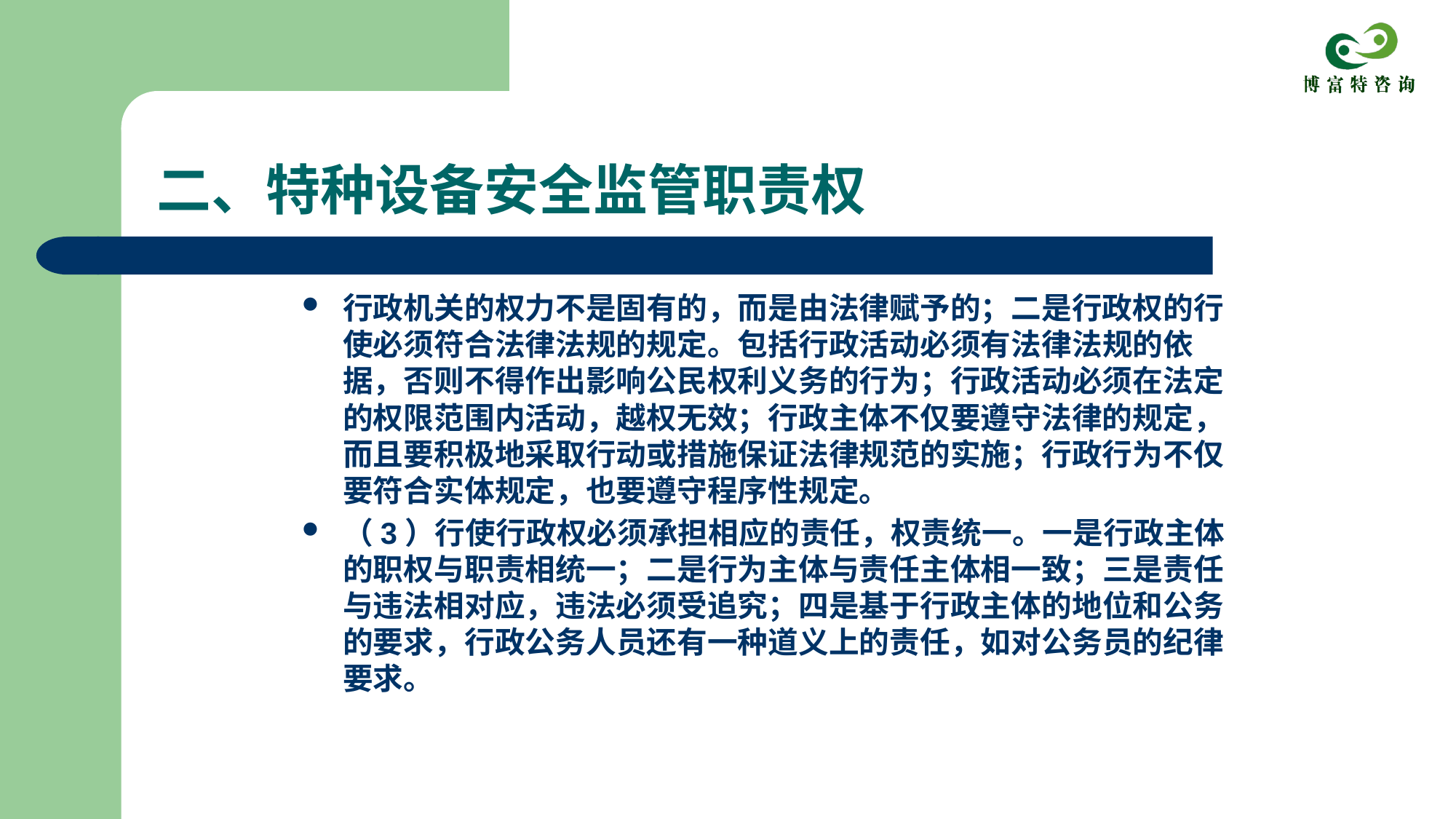

# 二、特种设备安全监管职责权
行政机关的权力不是固有的，而是由法律赋予的；二是行政权的行使必须符合法律法规的规定。包括行政活动必须有法律法规的依据，否则不得作出影响公民权利义务的行为；行政活动必须在法定的权限范围内活动，越权无效；行政主体不仅要遵守法律的规定，而且要积极地采取行动或措施保证法律规范的实施；行政行为不仅要符合实体规定，也要遵守程序性规定。
（3）行使行政权必须承担相应的责任，权责统一。一是行政主体的职权与职责相统一；二是行为主体与责任主体相一致；三是责任与违法相对应，违法必须受追究；四是基于行政主体的地位和公务的要求，行政公务人员还有一种道义上的责任，如对公务员的纪律要求。